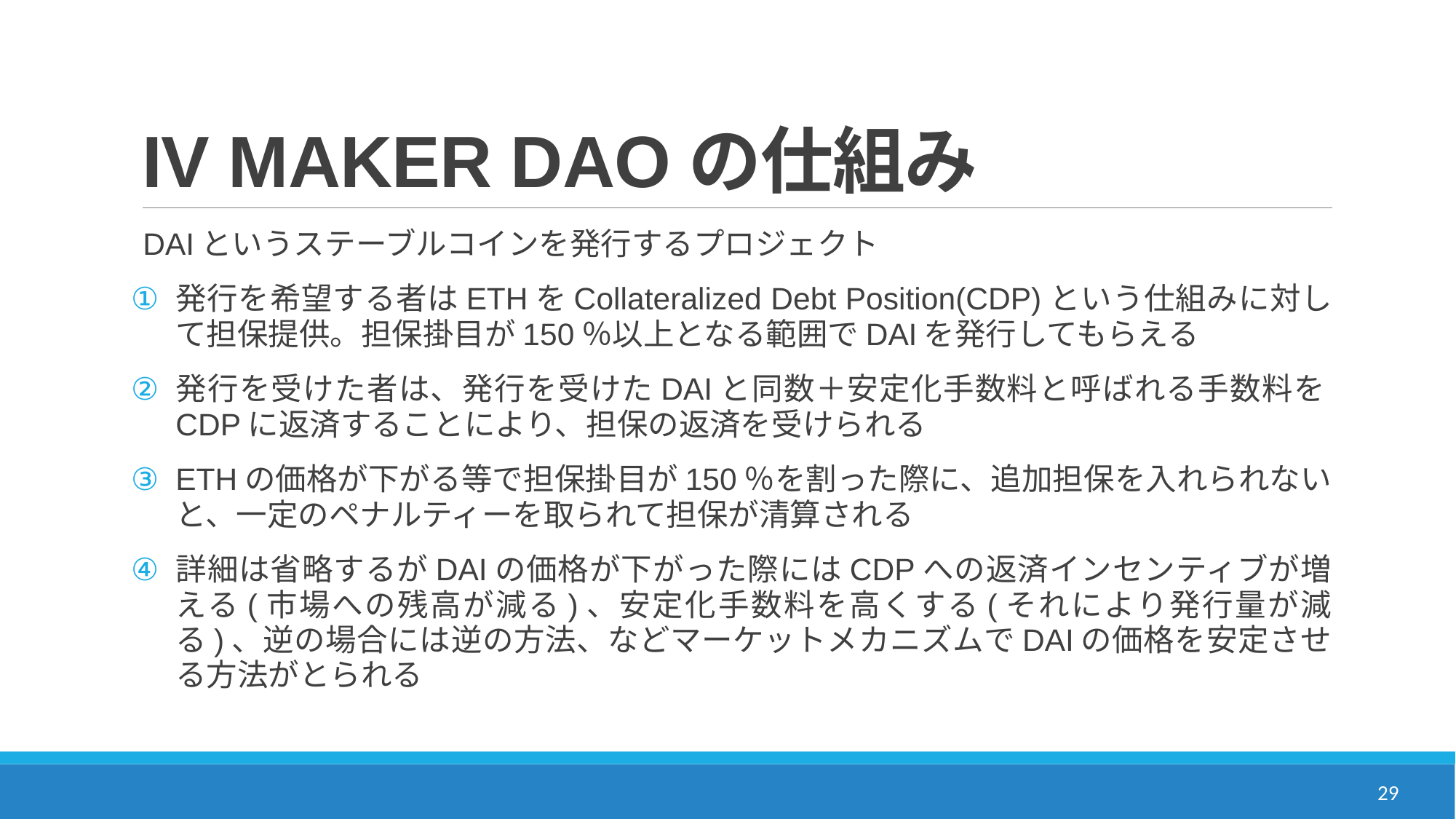

# IV MAKER DAOの仕組み
DAIというステーブルコインを発行するプロジェクト
発行を希望する者はETHをCollateralized Debt Position(CDP)という仕組みに対して担保提供。担保掛目が150％以上となる範囲でDAIを発行してもらえる
発行を受けた者は、発行を受けたDAIと同数＋安定化手数料と呼ばれる手数料をCDPに返済することにより、担保の返済を受けられる
ETHの価格が下がる等で担保掛目が150％を割った際に、追加担保を入れられないと、一定のペナルティーを取られて担保が清算される
詳細は省略するがDAIの価格が下がった際にはCDPへの返済インセンティブが増える(市場への残高が減る)、安定化手数料を高くする(それにより発行量が減る)、逆の場合には逆の方法、などマーケットメカニズムでDAIの価格を安定させる方法がとられる

29